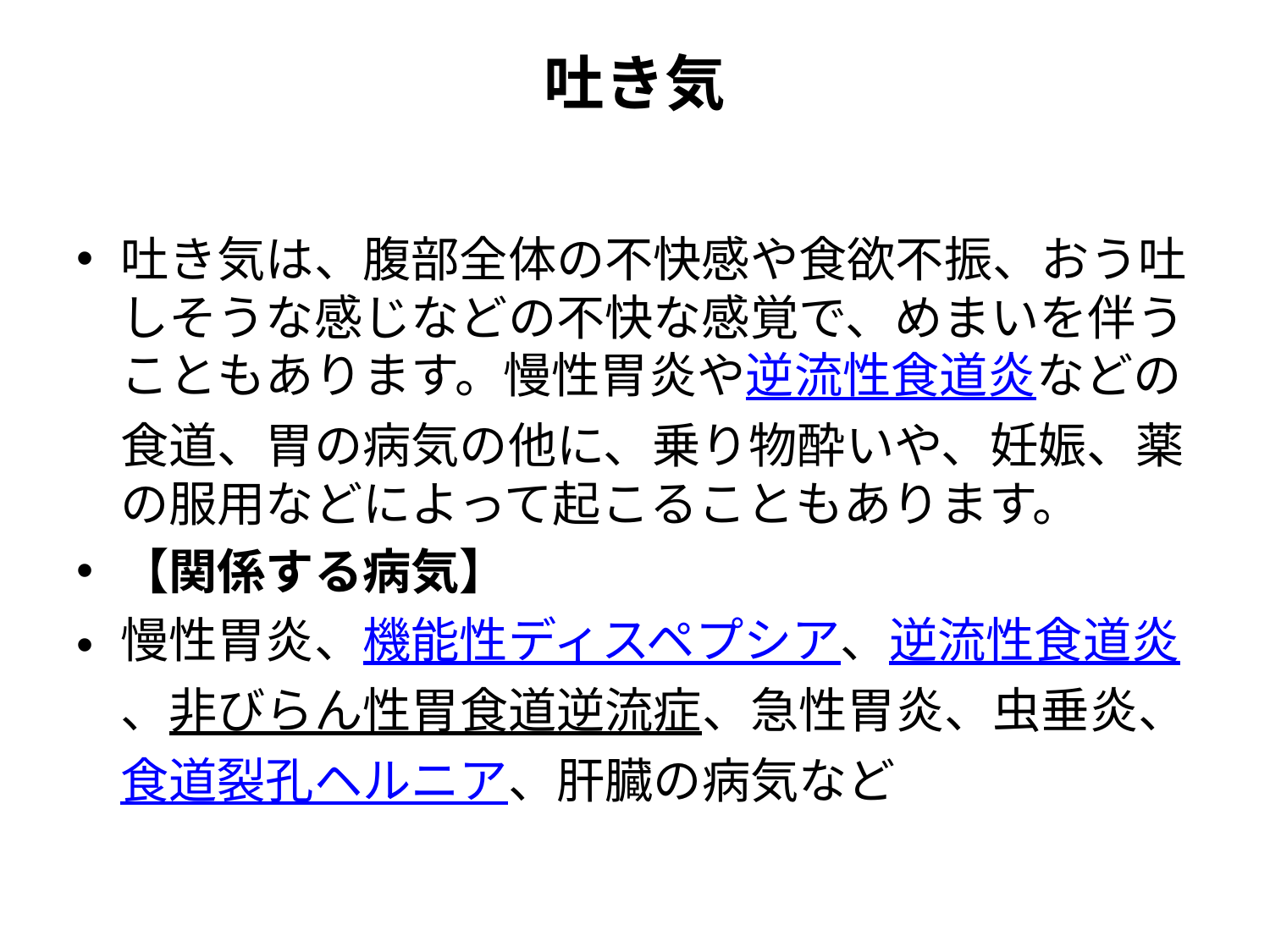

# 吐き気
吐き気は、腹部全体の不快感や食欲不振、おう吐しそうな感じなどの不快な感覚で、めまいを伴うこともあります。慢性胃炎や逆流性食道炎などの食道、胃の病気の他に、乗り物酔いや、妊娠、薬の服用などによって起こることもあります。
【関係する病気】
慢性胃炎、機能性ディスペプシア、逆流性食道炎、非びらん性胃食道逆流症、急性胃炎、虫垂炎、食道裂孔ヘルニア、肝臓の病気など